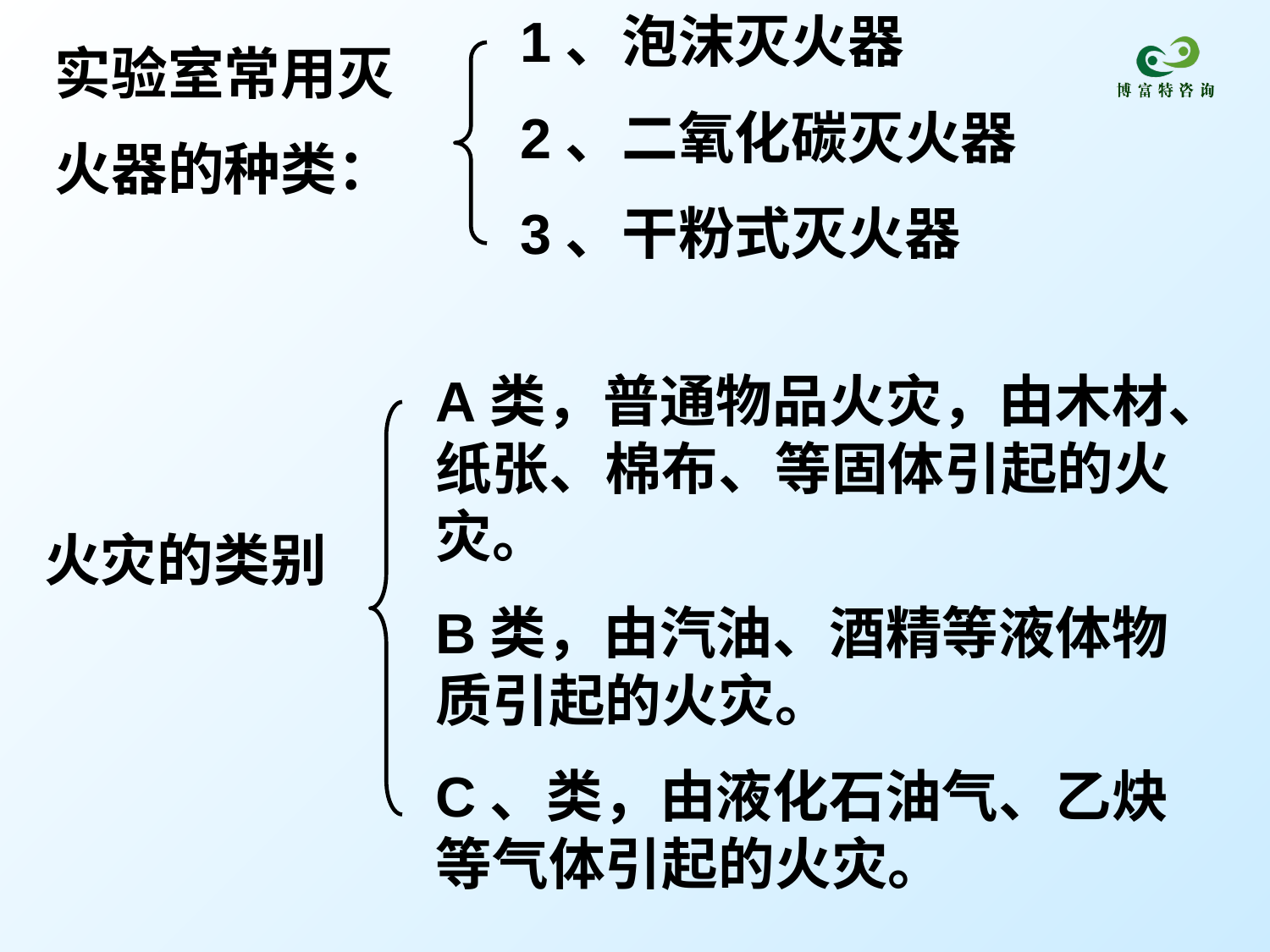

1、泡沫灭火器
2、二氧化碳灭火器
3、干粉式灭火器
实验室常用灭
火器的种类：

A类，普通物品火灾，由木材、纸张、棉布、等固体引起的火灾。
B类，由汽油、酒精等液体物质引起的火灾。
C、类，由液化石油气、乙炔等气体引起的火灾。

火灾的类别